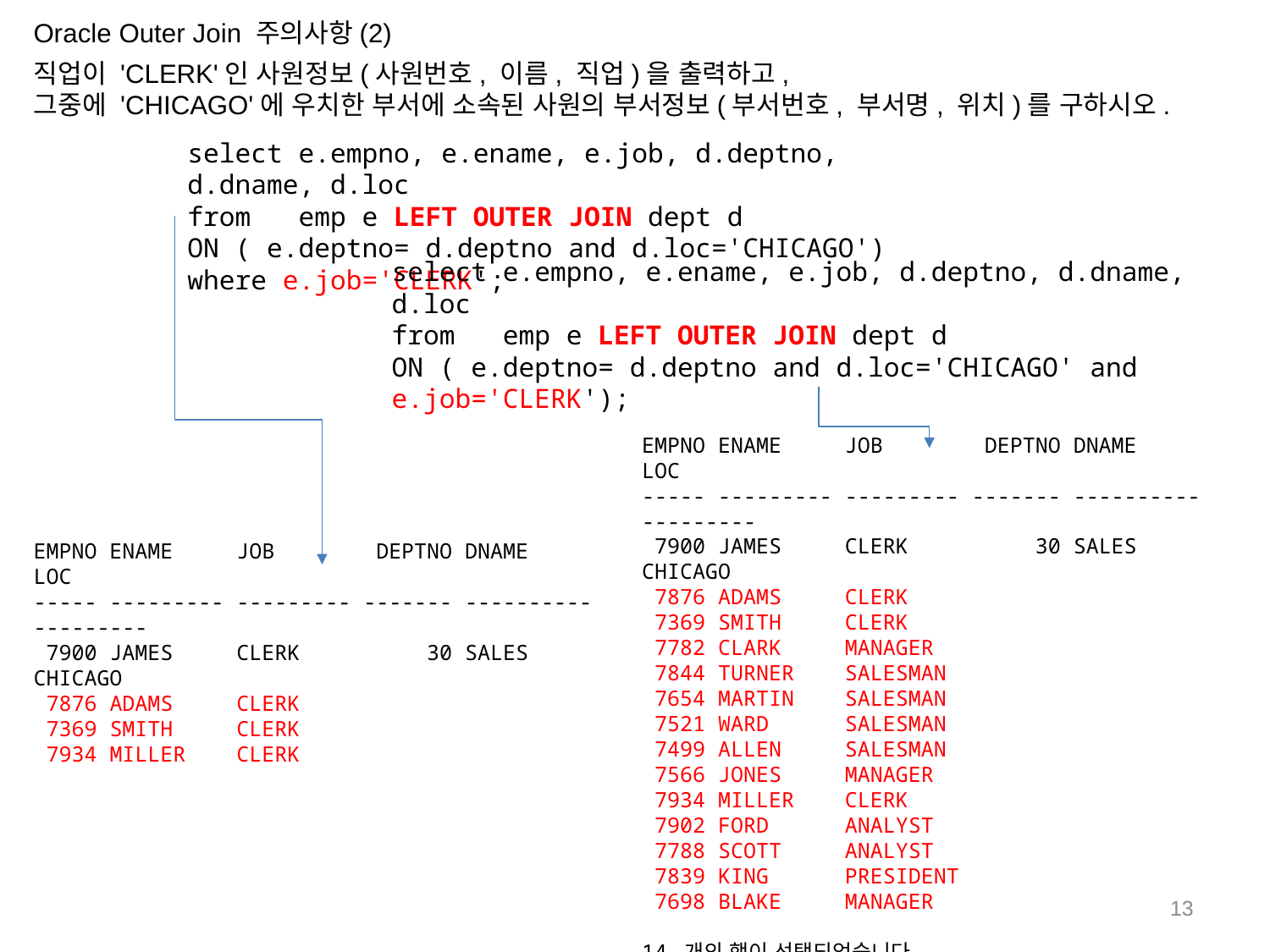

Oracle Outer Join 주의사항(2)
직업이 'CLERK'인 사원정보(사원번호, 이름, 직업)을 출력하고,
그중에 'CHICAGO'에 우치한 부서에 소속된 사원의 부서정보(부서번호, 부서명, 위치)를 구하시오.
select e.empno, e.ename, e.job, d.deptno, d.dname, d.loc
from   emp e LEFT OUTER JOIN dept d
ON ( e.deptno= d.deptno and d.loc='CHICAGO')
where e.job='CLERK';
select e.empno, e.ename, e.job, d.deptno, d.dname, d.loc
from   emp e LEFT OUTER JOIN dept d
ON ( e.deptno= d.deptno and d.loc='CHICAGO' and e.job='CLERK');
EMPNO ENAME     JOB        DEPTNO DNAME      LOC
----- --------- --------- ------- ---------- ---------
 7900 JAMES     CLERK          30 SALES      CHICAGO
 7876 ADAMS     CLERK
 7369 SMITH     CLERK
 7782 CLARK     MANAGER
 7844 TURNER    SALESMAN
 7654 MARTIN    SALESMAN
 7521 WARD      SALESMAN
 7499 ALLEN     SALESMAN
 7566 JONES     MANAGER
 7934 MILLER    CLERK
 7902 FORD      ANALYST
 7788 SCOTT     ANALYST
 7839 KING      PRESIDENT
 7698 BLAKE     MANAGER

14 개의 행이 선택되었습니다.
EMPNO ENAME     JOB        DEPTNO DNAME      LOC
----- --------- --------- ------- ---------- ---------
 7900 JAMES     CLERK          30 SALES      CHICAGO
 7876 ADAMS     CLERK
 7369 SMITH     CLERK
 7934 MILLER    CLERK
13